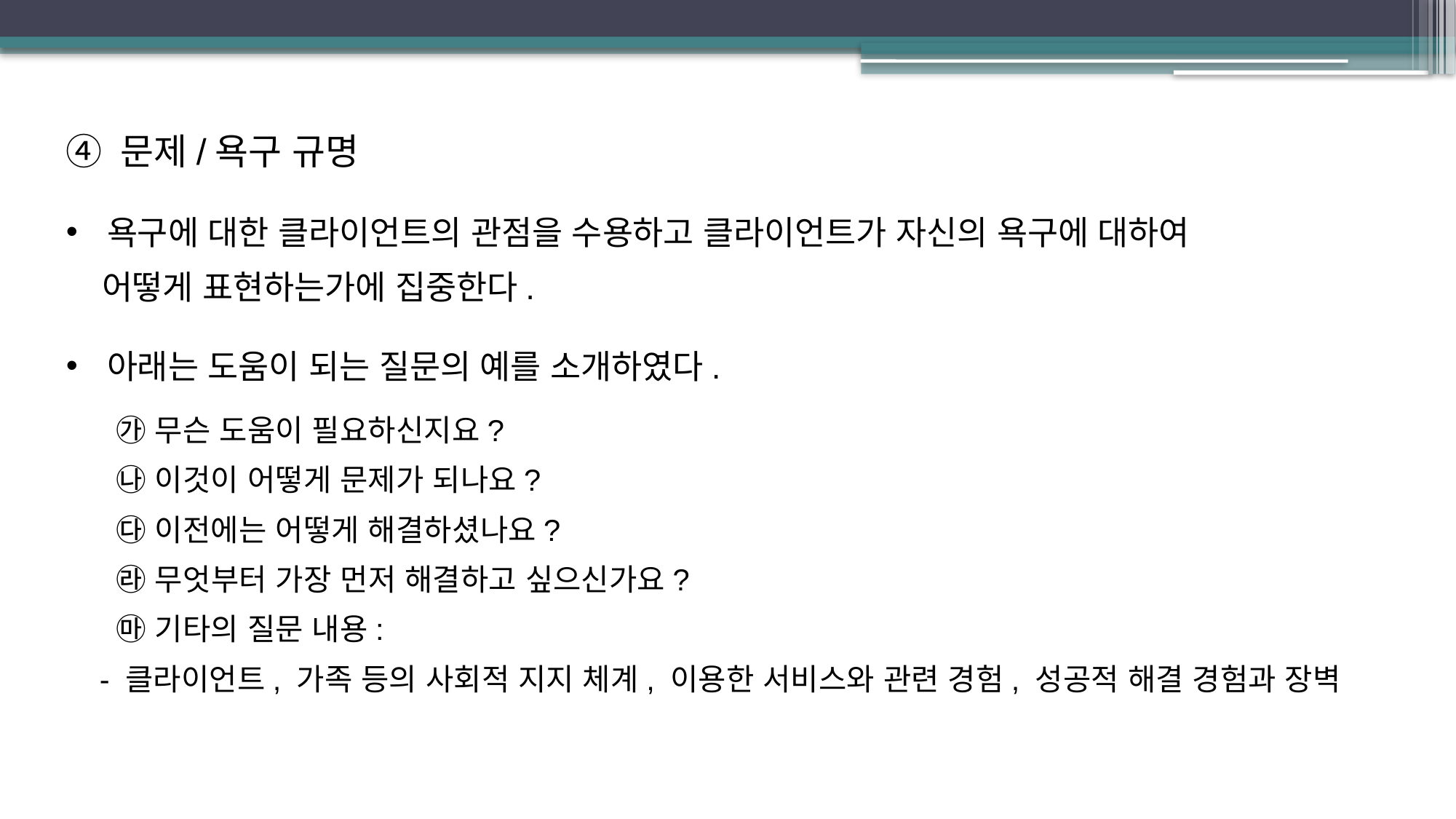

문제/욕구 규명

욕구에 대한 클라이언트의 관점을 수용하고 클라이언트가 자신의 욕구에 대하여
   어떻게 표현하는가에 집중한다.

아래는 도움이 되는 질문의 예를 소개하였다.

     ㉮ 무슨 도움이 필요하신지요?
     ㉯ 이것이 어떻게 문제가 되나요?
     ㉰ 이전에는 어떻게 해결하셨나요?
     ㉱ 무엇부터 가장 먼저 해결하고 싶으신가요?
     ㉲ 기타의 질문 내용:
    - 클라이언트, 가족 등의 사회적 지지 체계, 이용한 서비스와 관련 경험, 성공적 해결 경험과 장벽